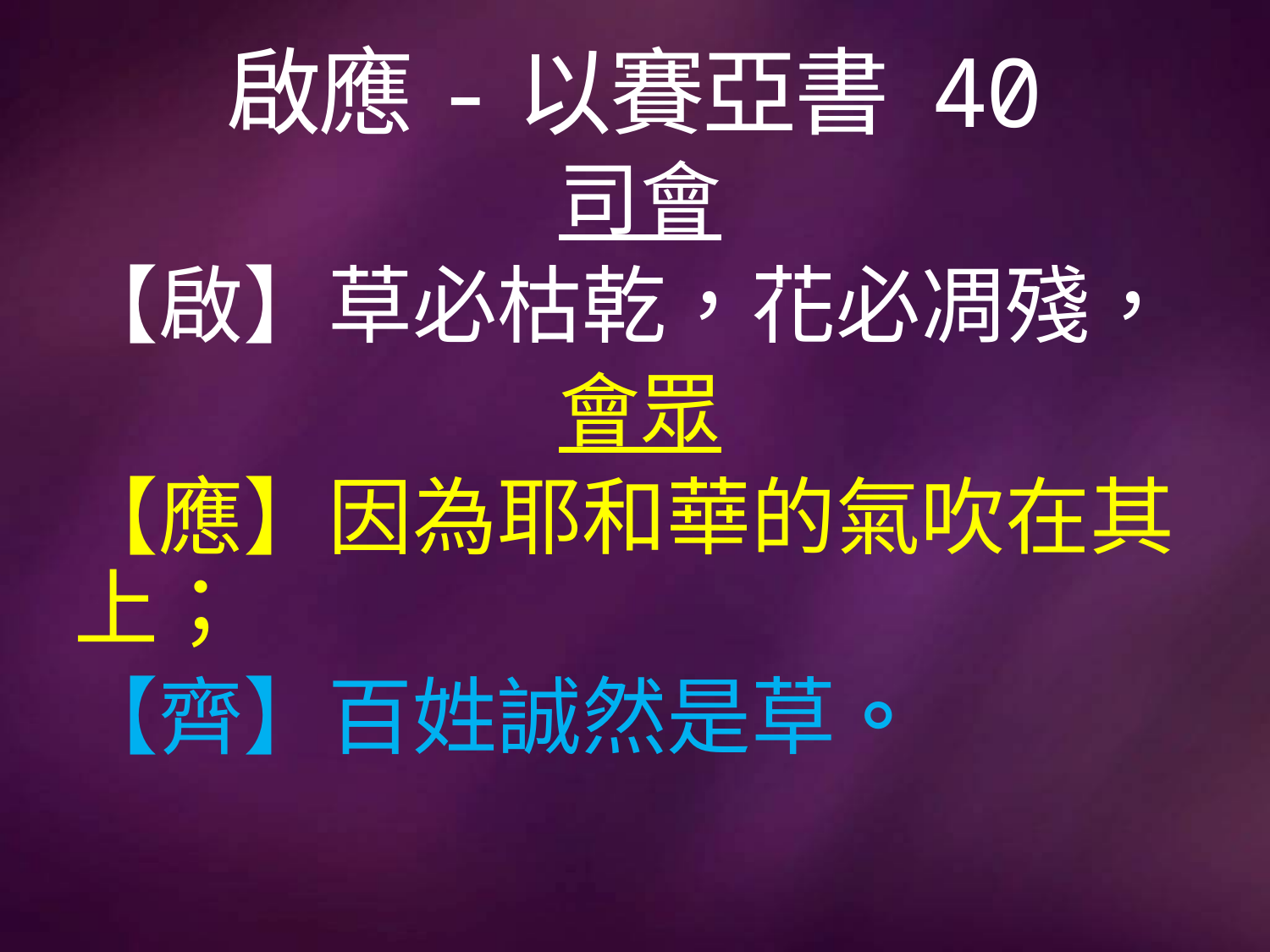

# 啟應-以賽亞書 40
司會
【啟】草必枯乾，花必凋殘，
會眾
【應】因為耶和華的氣吹在其上；
【齊】百姓誠然是草。